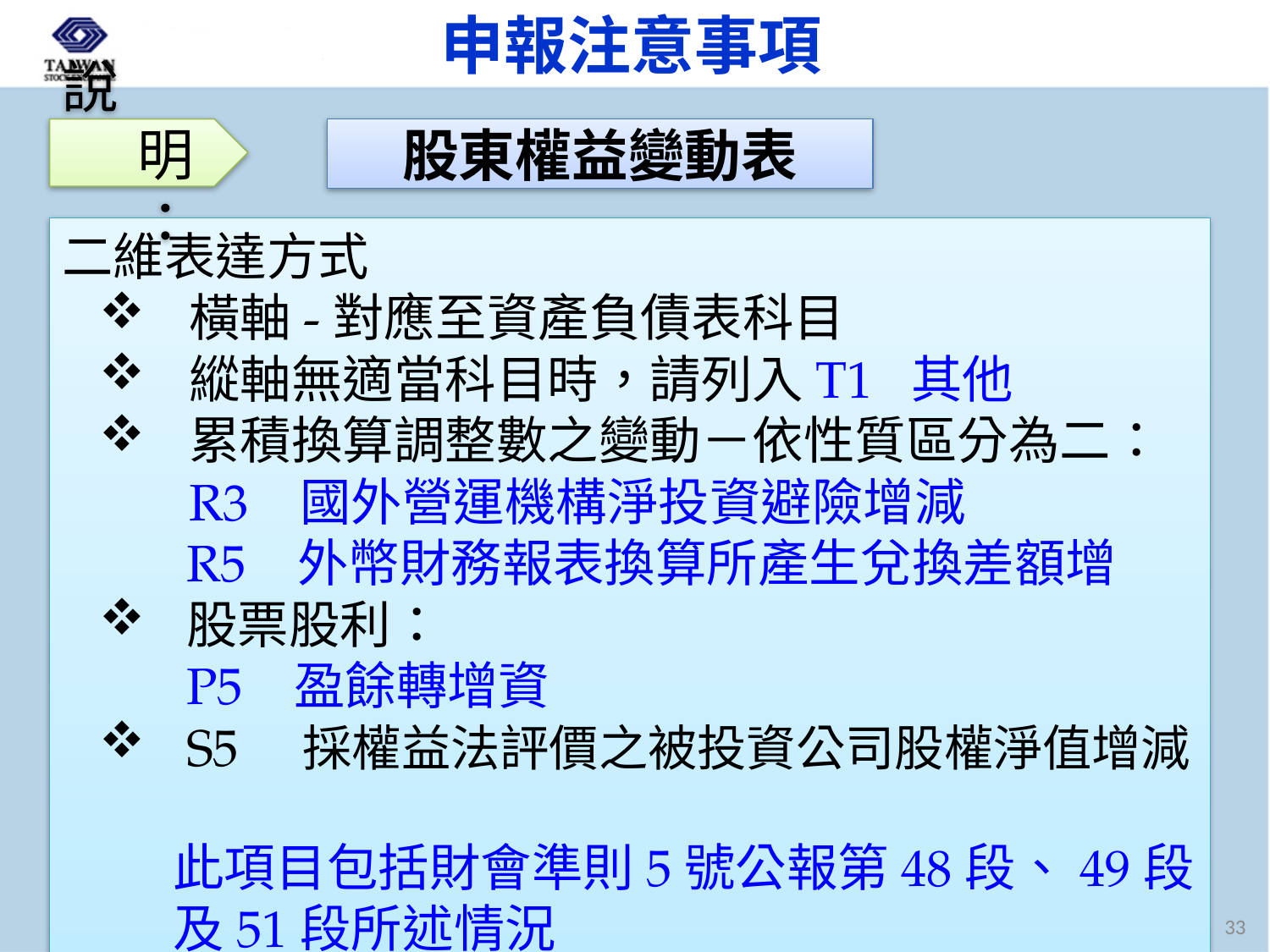

申報注意事項
股東權益變動表
說明：
二維表達方式
橫軸-對應至資產負債表科目
縱軸無適當科目時，請列入T1  其他
累積換算調整數之變動－依性質區分為二：
R3   國外營運機構淨投資避險增減
R5   外幣財務報表換算所產生兌換差額增
股票股利：
P5   盈餘轉增資
S5    採權益法評價之被投資公司股權淨值增減
此項目包括財會準則5號公報第48段、49段及51段所述情況
33